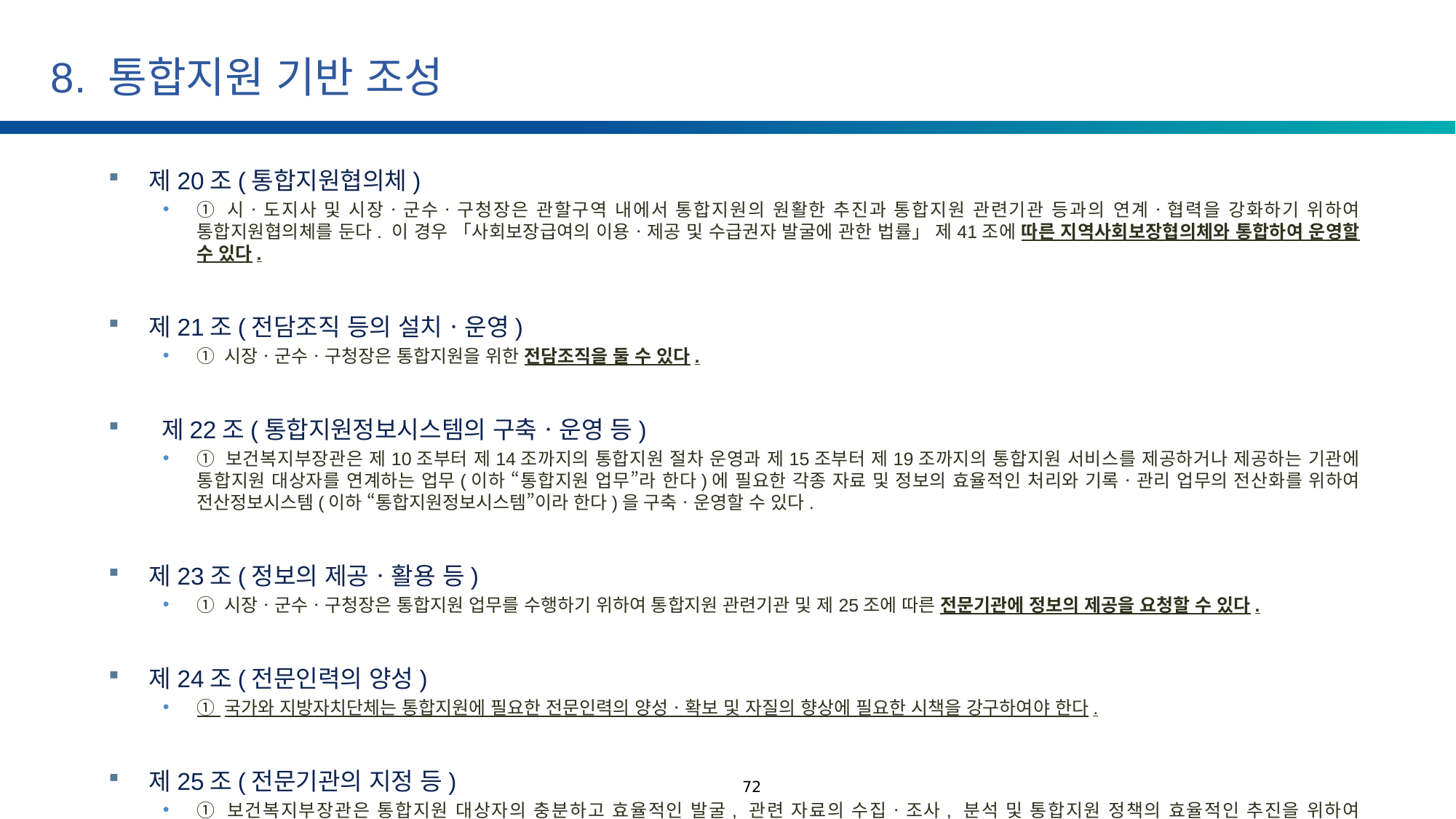

# 8. 통합지원 기반 조성
제20조(통합지원협의체)
① 시ㆍ도지사 및 시장ㆍ군수ㆍ구청장은 관할구역 내에서 통합지원의 원활한 추진과 통합지원 관련기관 등과의 연계ㆍ협력을 강화하기 위하여 통합지원협의체를 둔다. 이 경우 「사회보장급여의 이용ㆍ제공 및 수급권자 발굴에 관한 법률」 제41조에 따른 지역사회보장협의체와 통합하여 운영할 수 있다.

제21조(전담조직 등의 설치ㆍ운영)
① 시장ㆍ군수ㆍ구청장은 통합지원을 위한 전담조직을 둘 수 있다.

 제22조(통합지원정보시스템의 구축ㆍ운영 등)
① 보건복지부장관은 제10조부터 제14조까지의 통합지원 절차 운영과 제15조부터 제19조까지의 통합지원 서비스를 제공하거나 제공하는 기관에 통합지원 대상자를 연계하는 업무(이하 “통합지원 업무”라 한다)에 필요한 각종 자료 및 정보의 효율적인 처리와 기록ㆍ관리 업무의 전산화를 위하여 전산정보시스템(이하 “통합지원정보시스템”이라 한다)을 구축ㆍ운영할 수 있다.

제23조(정보의 제공ㆍ활용 등)
① 시장ㆍ군수ㆍ구청장은 통합지원 업무를 수행하기 위하여 통합지원 관련기관 및 제25조에 따른 전문기관에 정보의 제공을 요청할 수 있다.

제24조(전문인력의 양성)
① 국가와 지방자치단체는 통합지원에 필요한 전문인력의 양성ㆍ확보 및 자질의 향상에 필요한 시책을 강구하여야 한다.

제25조(전문기관의 지정 등)
① 보건복지부장관은 통합지원 대상자의 충분하고 효율적인 발굴, 관련 자료의 수집ㆍ조사, 분석 및 통합지원 정책의 효율적인 추진을 위하여 보건복지부령으로 정하는 바에 따라 전문기관을 지정하여 다음 각 호의 업무를 수행하게 할 수 있다.

72